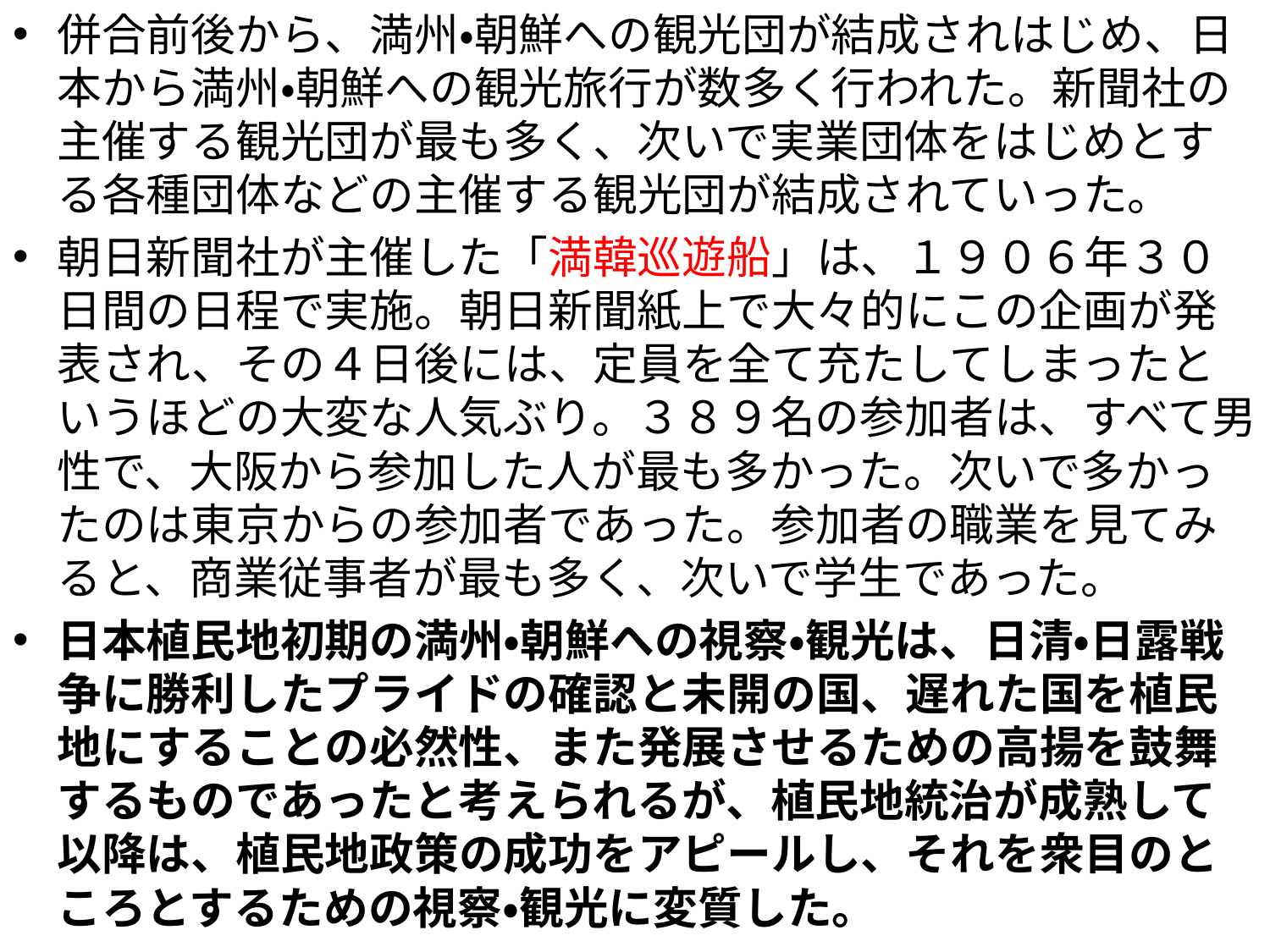

併合前後から、満州・朝鮮への観光団が結成されはじめ、日本から満州・朝鮮への観光旅行が数多く行われた。新聞社の主催する観光団が最も多く、次いで実業団体をはじめとする各種団体などの主催する観光団が結成されていった。
朝日新聞社が主催した「満韓巡遊船」は、１９０６年３０日間の日程で実施。朝日新聞紙上で大々的にこの企画が発表され、その４日後には、定員を全て充たしてしまったというほどの大変な人気ぶり。３８９名の参加者は、すべて男性で、大阪から参加した人が最も多かった。次いで多かったのは東京からの参加者であった。参加者の職業を見てみると、商業従事者が最も多く、次いで学生であった。
日本植民地初期の満州・朝鮮への視察・観光は、日清・日露戦争に勝利したプライドの確認と未開の国、遅れた国を植民地にすることの必然性、また発展させるための高揚を鼓舞するものであったと考えられるが、植民地統治が成熟して以降は、植民地政策の成功をアピールし、それを衆目のところとするための視察・観光に変質した。